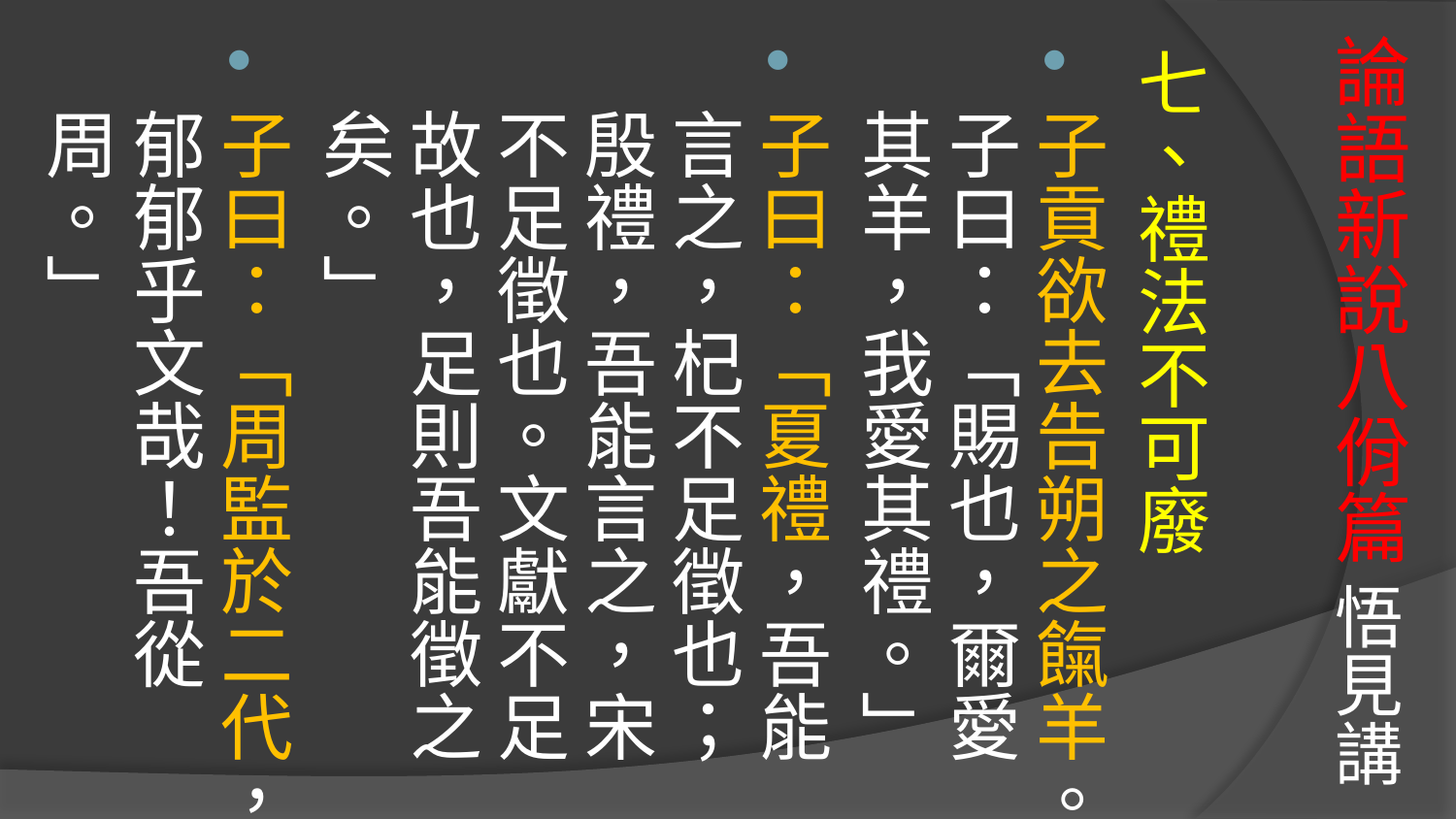

# 論語新說八佾篇 悟見講
七、禮法不可廢
子貢欲去告朔之餼羊。子曰：「賜也，爾愛其羊，我愛其禮。」
子曰：「夏禮，吾能言之，杞不足徵也；殷禮，吾能言之，宋不足徵也。文獻不足故也，足則吾能徵之矣。」
子曰：「周監於二代，郁郁乎文哉！吾從周。」